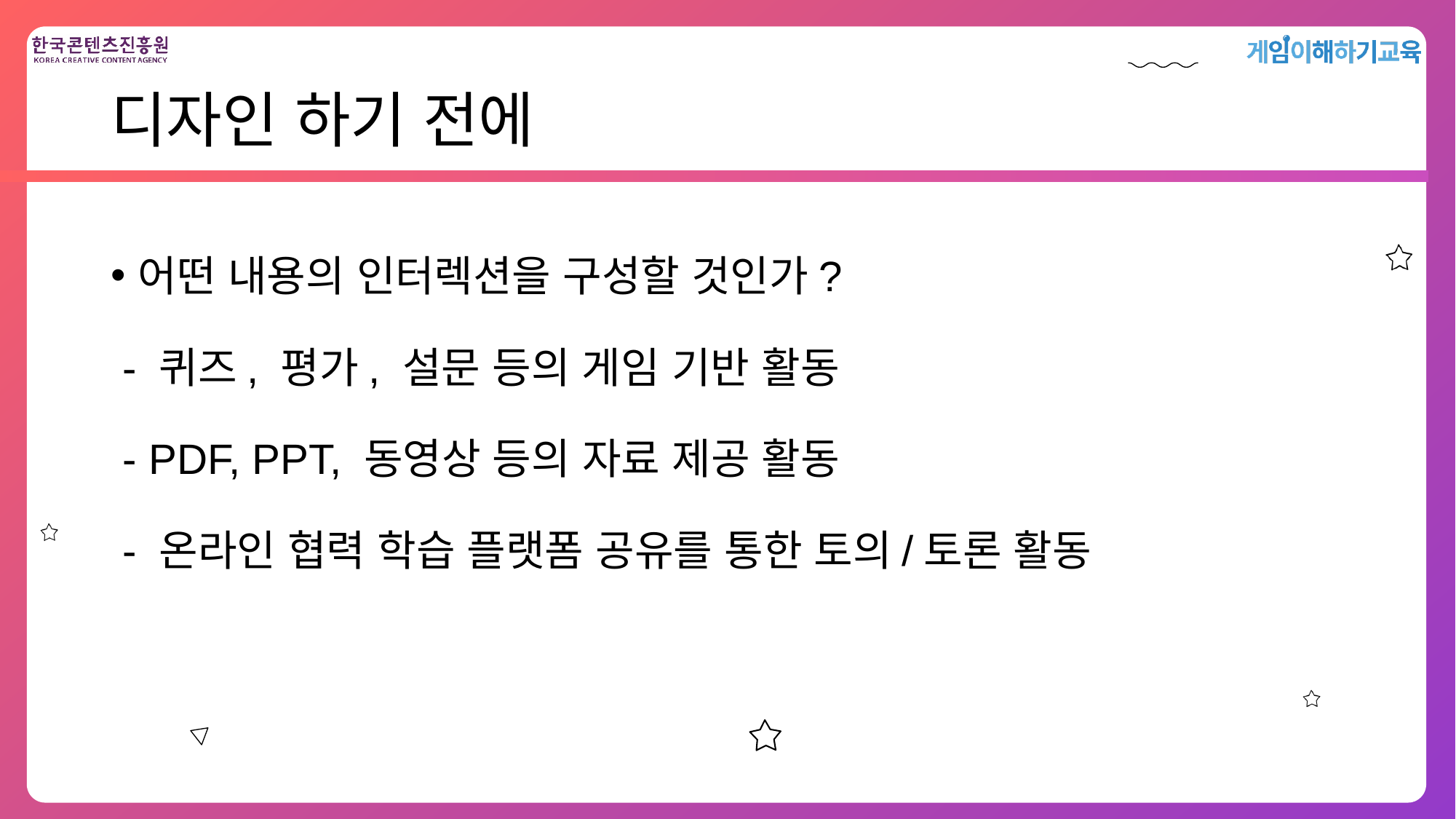

# 디자인 하기 전에
어떤 내용의 인터렉션을 구성할 것인가?
 - 퀴즈, 평가, 설문 등의 게임 기반 활동
 - PDF, PPT, 동영상 등의 자료 제공 활동
 - 온라인 협력 학습 플랫폼 공유를 통한 토의/토론 활동